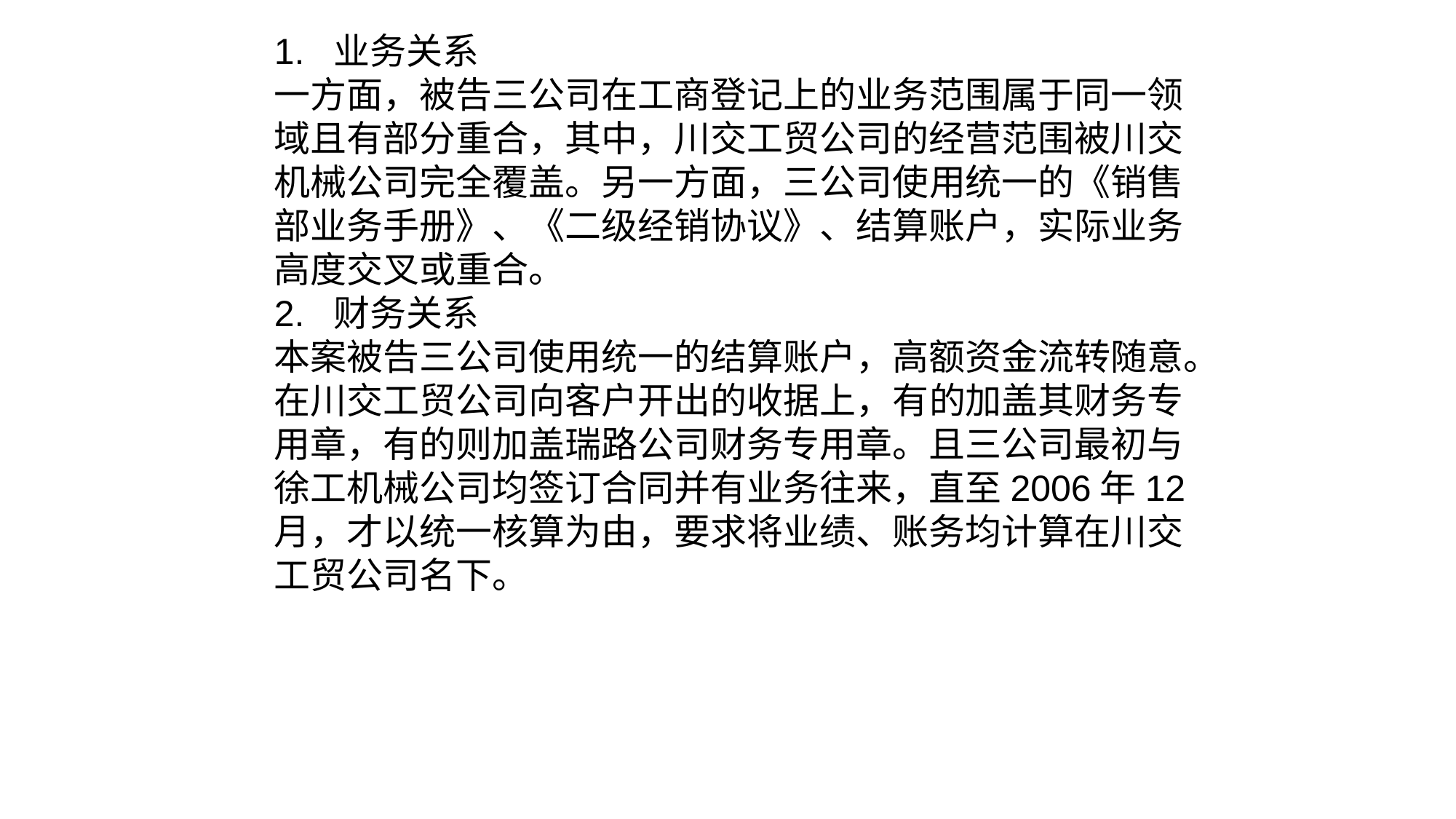

1.  业务关系
一方面，被告三公司在工商登记上的业务范围属于同一领域且有部分重合，其中，川交工贸公司的经营范围被川交机械公司完全覆盖。另一方面，三公司使用统一的《销售部业务手册》、《二级经销协议》、结算账户，实际业务高度交叉或重合。
2.  财务关系
本案被告三公司使用统一的结算账户，高额资金流转随意。在川交工贸公司向客户开出的收据上，有的加盖其财务专用章，有的则加盖瑞路公司财务专用章。且三公司最初与徐工机械公司均签订合同并有业务往来，直至2006年12月，才以统一核算为由，要求将业绩、账务均计算在川交工贸公司名下。